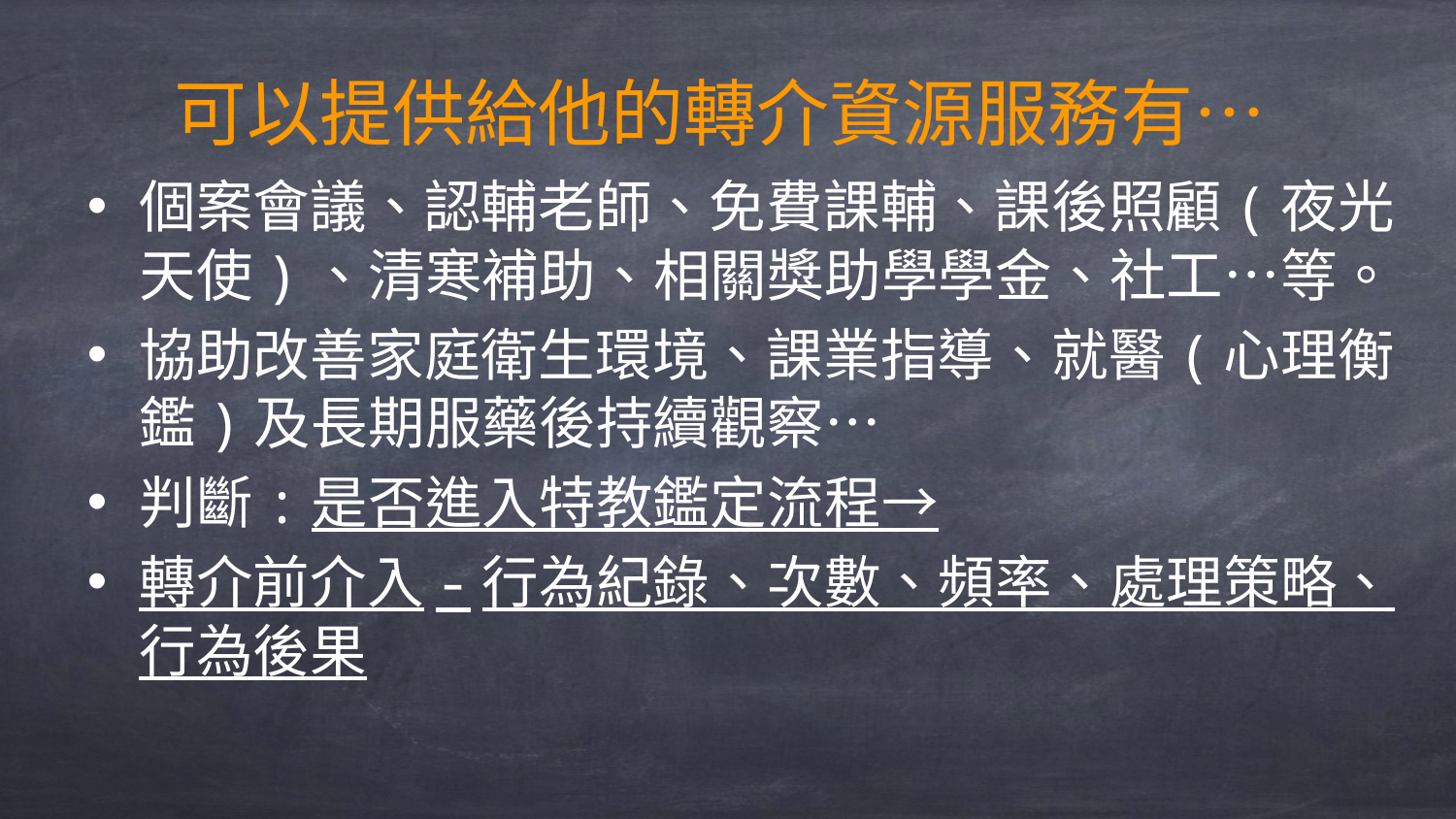

可以提供給他的轉介資源服務有…
個案會議、認輔老師、免費課輔、課後照顧(夜光天使)、清寒補助、相關獎助學學金、社工…等。
協助改善家庭衛生環境、課業指導、就醫(心理衡鑑)及長期服藥後持續觀察…
判斷:是否進入特教鑑定流程→
轉介前介入-行為紀錄、次數、頻率、處理策略、行為後果